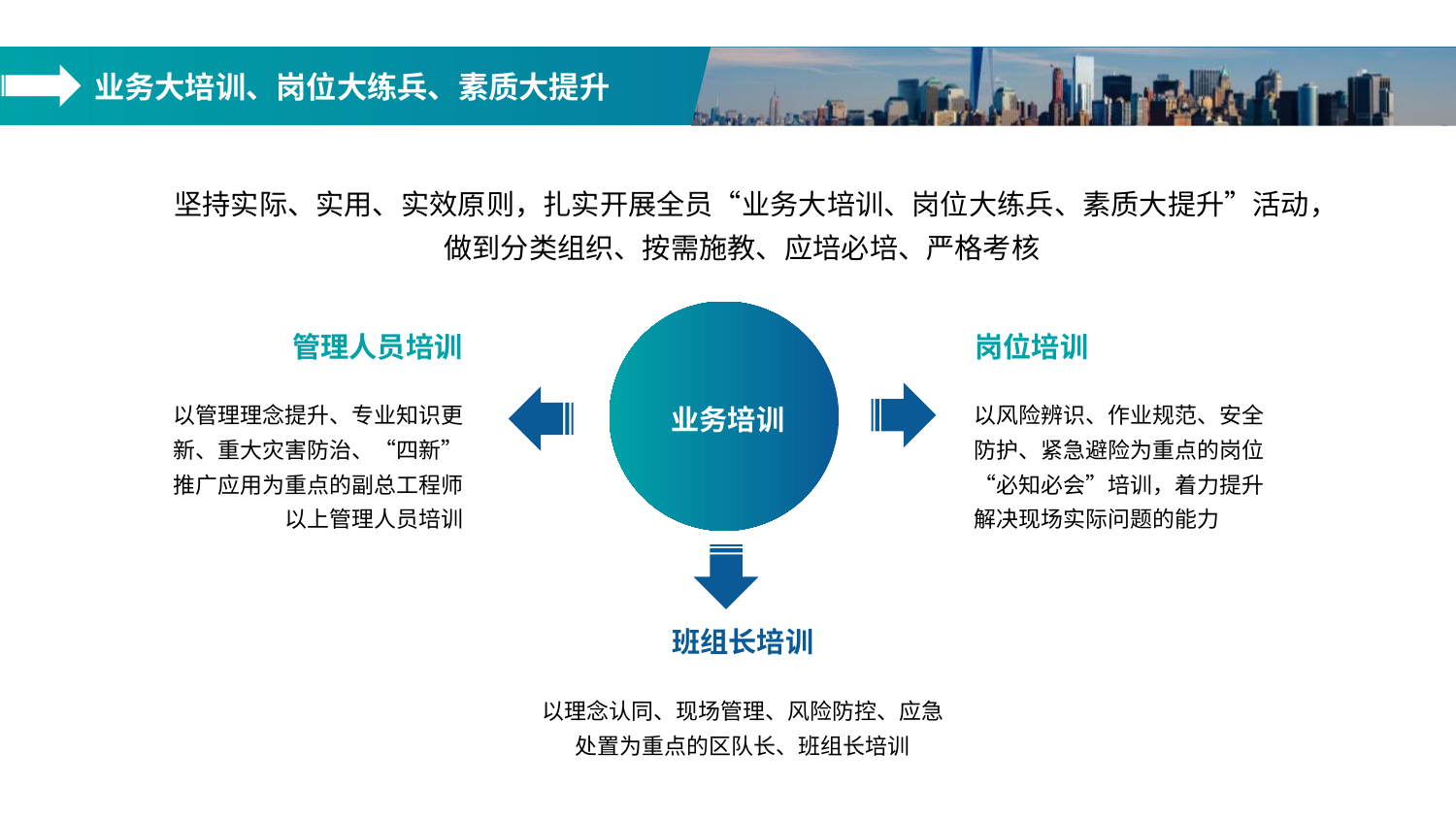

业务大培训、岗位大练兵、素质大提升
坚持实际、实用、实效原则，扎实开展全员“业务大培训、岗位大练兵、素质大提升”活动，做到分类组织、按需施教、应培必培、严格考核

管理人员培训
岗位培训

以管理理念提升、专业知识更新、重大灾害防治、“四新”推广应用为重点的副总工程师以上管理人员培训
以风险辨识、作业规范、安全防护、紧急避险为重点的岗位“必知必会”培训，着力提升解决现场实际问题的能力
业务培训

班组长培训
以理念认同、现场管理、风险防控、应急处置为重点的区队长、班组长培训